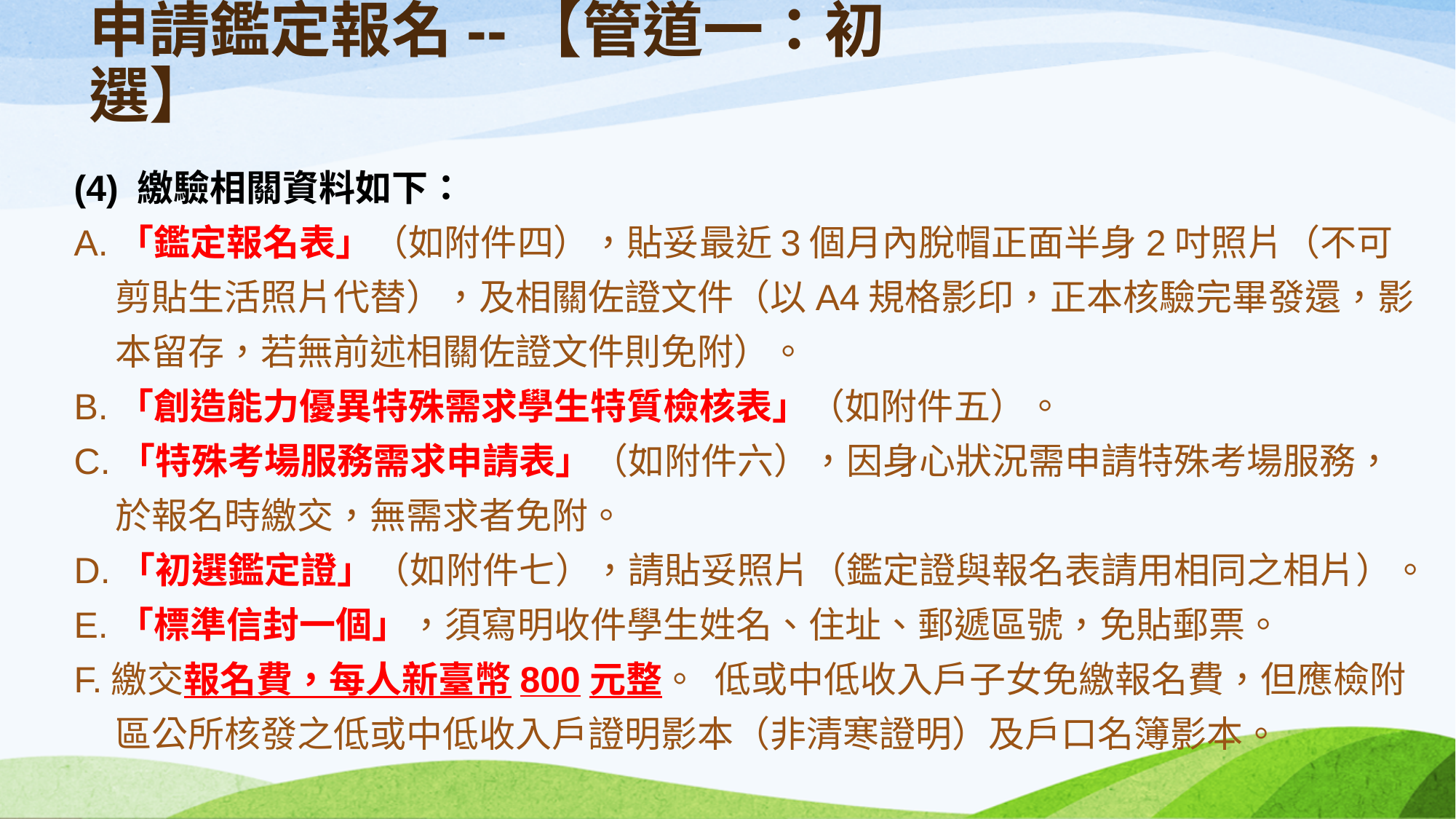

# 申請鑑定報名--【管道一：初選】
(4) 繳驗相關資料如下：
A.「鑑定報名表」（如附件四），貼妥最近3個月內脫帽正面半身2吋照片（不可剪貼生活照片代替），及相關佐證文件（以A4規格影印，正本核驗完畢發還，影本留存，若無前述相關佐證文件則免附）。
B.「創造能力優異特殊需求學生特質檢核表」（如附件五）。
C.「特殊考場服務需求申請表」（如附件六），因身心狀況需申請特殊考場服務，於報名時繳交，無需求者免附。
D.「初選鑑定證」（如附件七），請貼妥照片（鑑定證與報名表請用相同之相片）。
E.「標準信封一個」，須寫明收件學生姓名、住址、郵遞區號，免貼郵票。
F.繳交報名費，每人新臺幣800元整。  低或中低收入戶子女免繳報名費，但應檢附區公所核發之低或中低收入戶證明影本（非清寒證明）及戶口名簿影本。